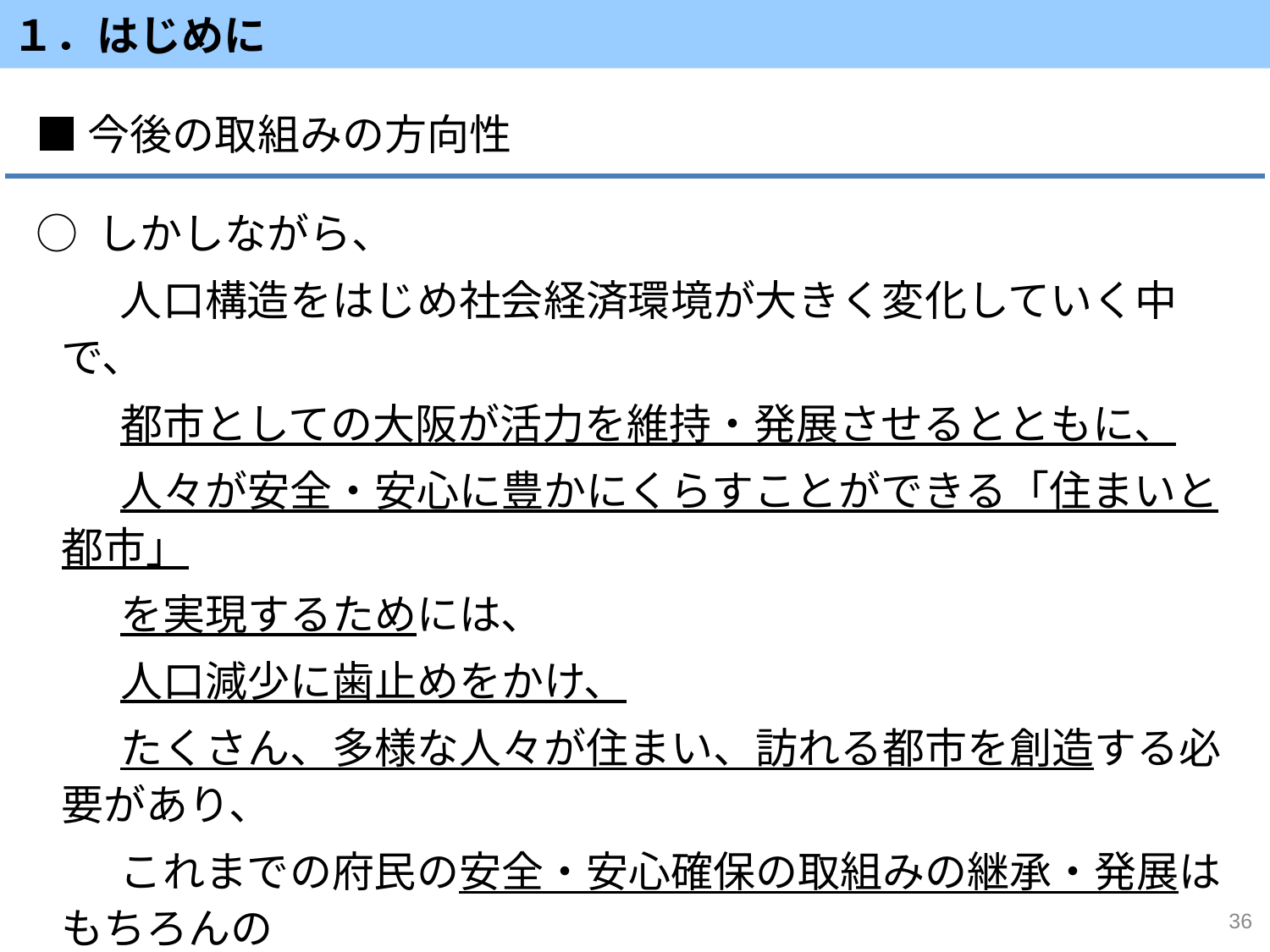

１．はじめに
■今後の取組みの方向性
○ しかしながら、
　　人口構造をはじめ社会経済環境が大きく変化していく中で、
　　都市としての大阪が活力を維持・発展させるとともに、
　　人々が安全・安心に豊かにくらすことができる「住まいと都市」
　　を実現するためには、
　　人口減少に歯止めをかけ、
　　たくさん、多様な人々が住まい、訪れる都市を創造する必要があり、
　　これまでの府民の安全・安心確保の取組みの継承・発展はもちろんの
　　こと、
　　多様な人々を惹きつける活力と魅力あふれる住まいと都市の実現
　　に向けた取組みがより一層求められています。

36